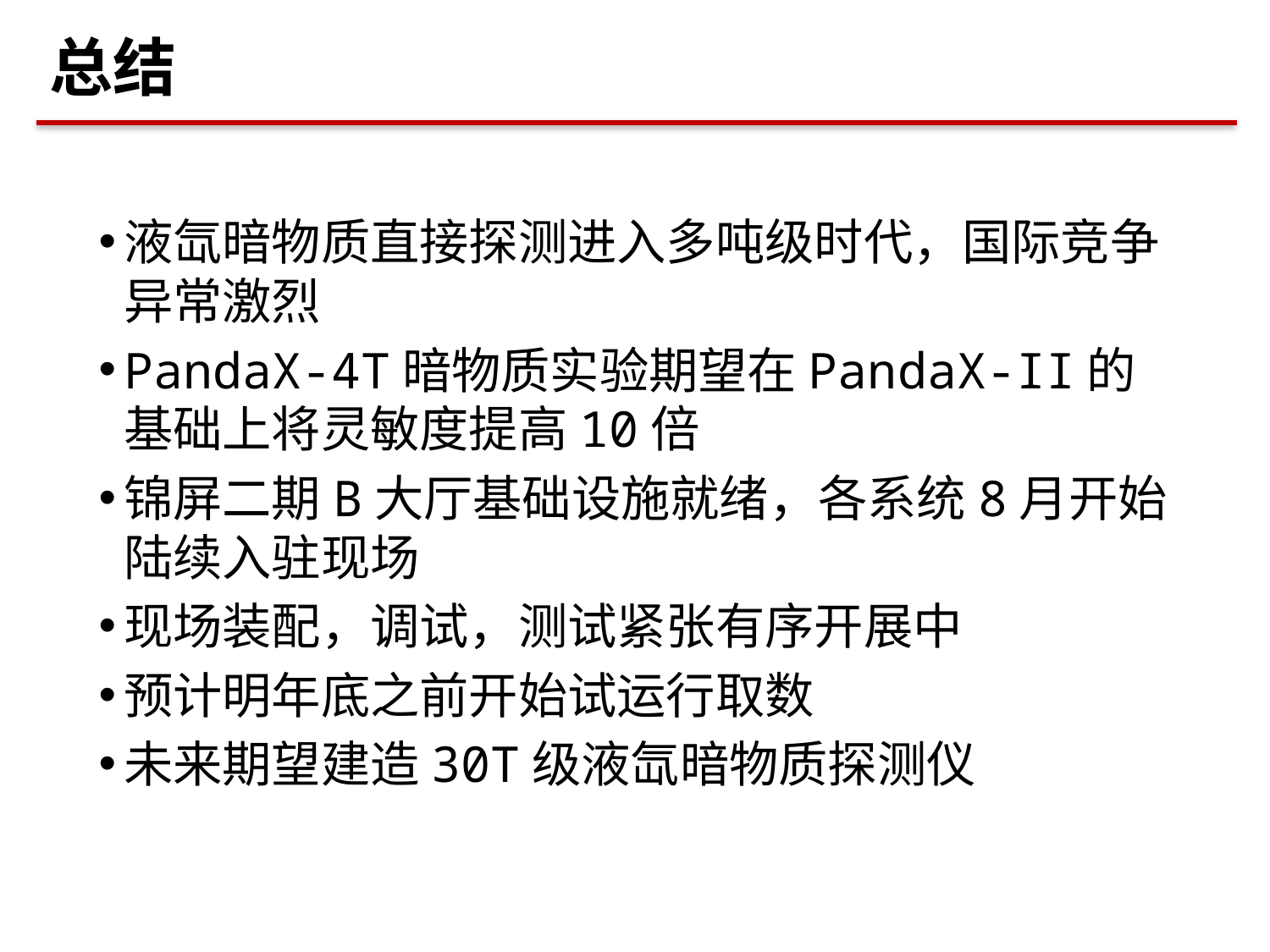

# 总结
液氙暗物质直接探测进入多吨级时代，国际竞争异常激烈
PandaX-4T暗物质实验期望在PandaX-II的基础上将灵敏度提高10倍
锦屏二期B大厅基础设施就绪，各系统8月开始 陆续入驻现场
现场装配，调试，测试紧张有序开展中
预计明年底之前开始试运行取数
未来期望建造30T级液氙暗物质探测仪